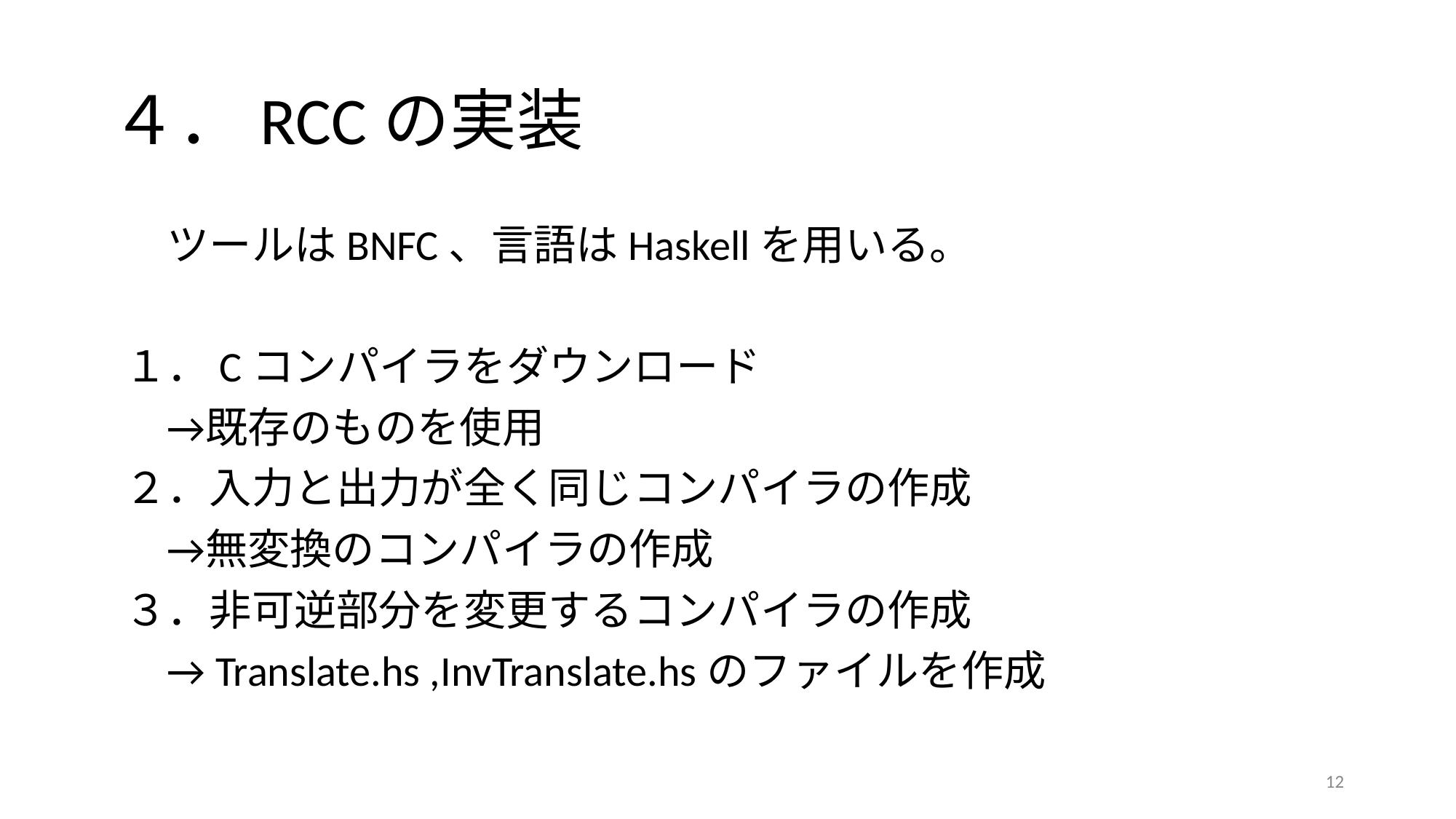

# ４．RCCの実装
　ツールはBNFC、言語はHaskellを用いる。

１．Cコンパイラをダウンロード
　→既存のものを使用
２．入力と出力が全く同じコンパイラの作成
　→無変換のコンパイラの作成
３．非可逆部分を変更するコンパイラの作成
　→Translate.hs ,InvTranslate.hsのファイルを作成
12